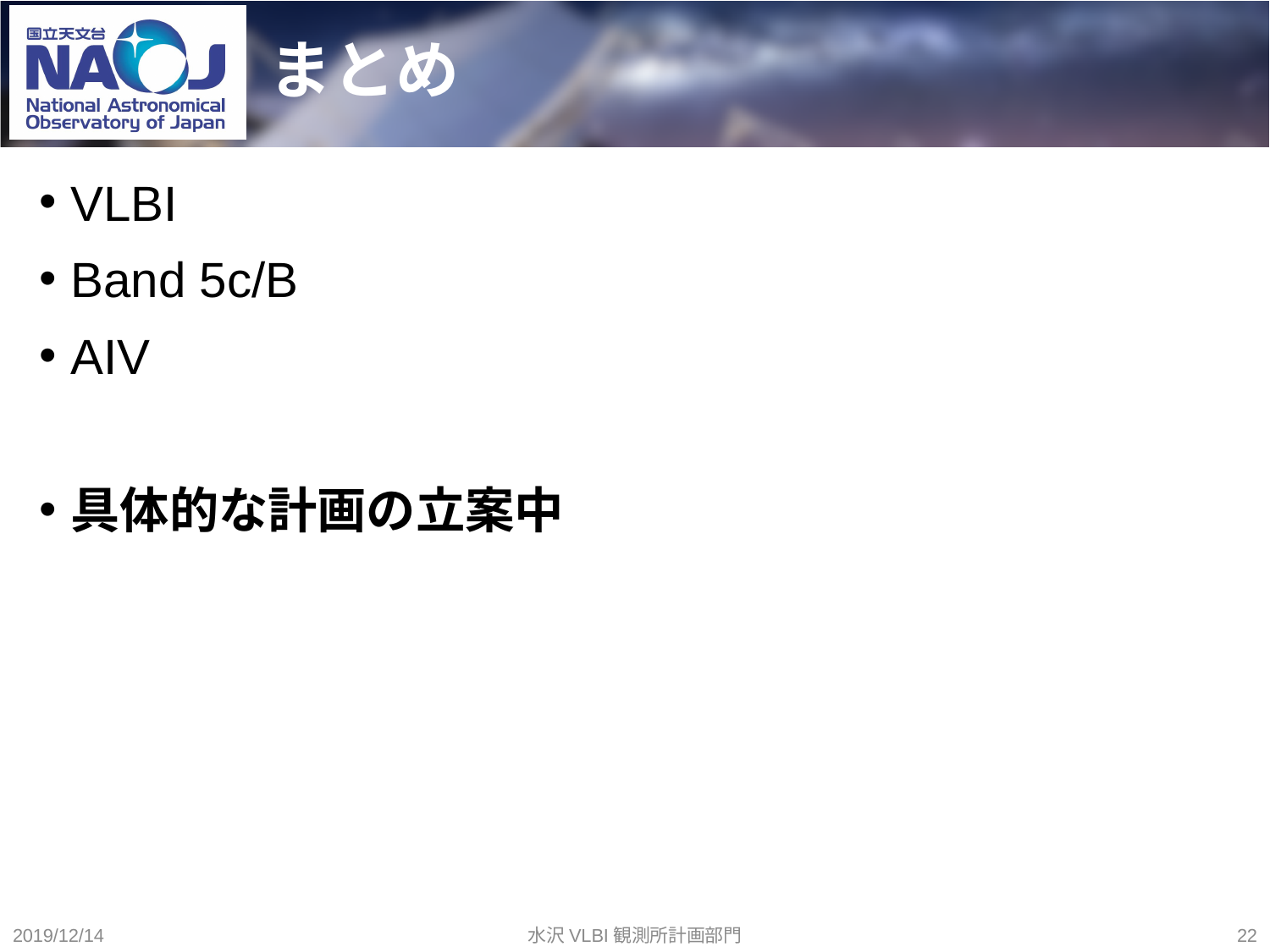

# まとめ
VLBI
Band 5c/B
AIV

具体的な計画の立案中

2019/12/14
水沢VLBI観測所計画部門
22